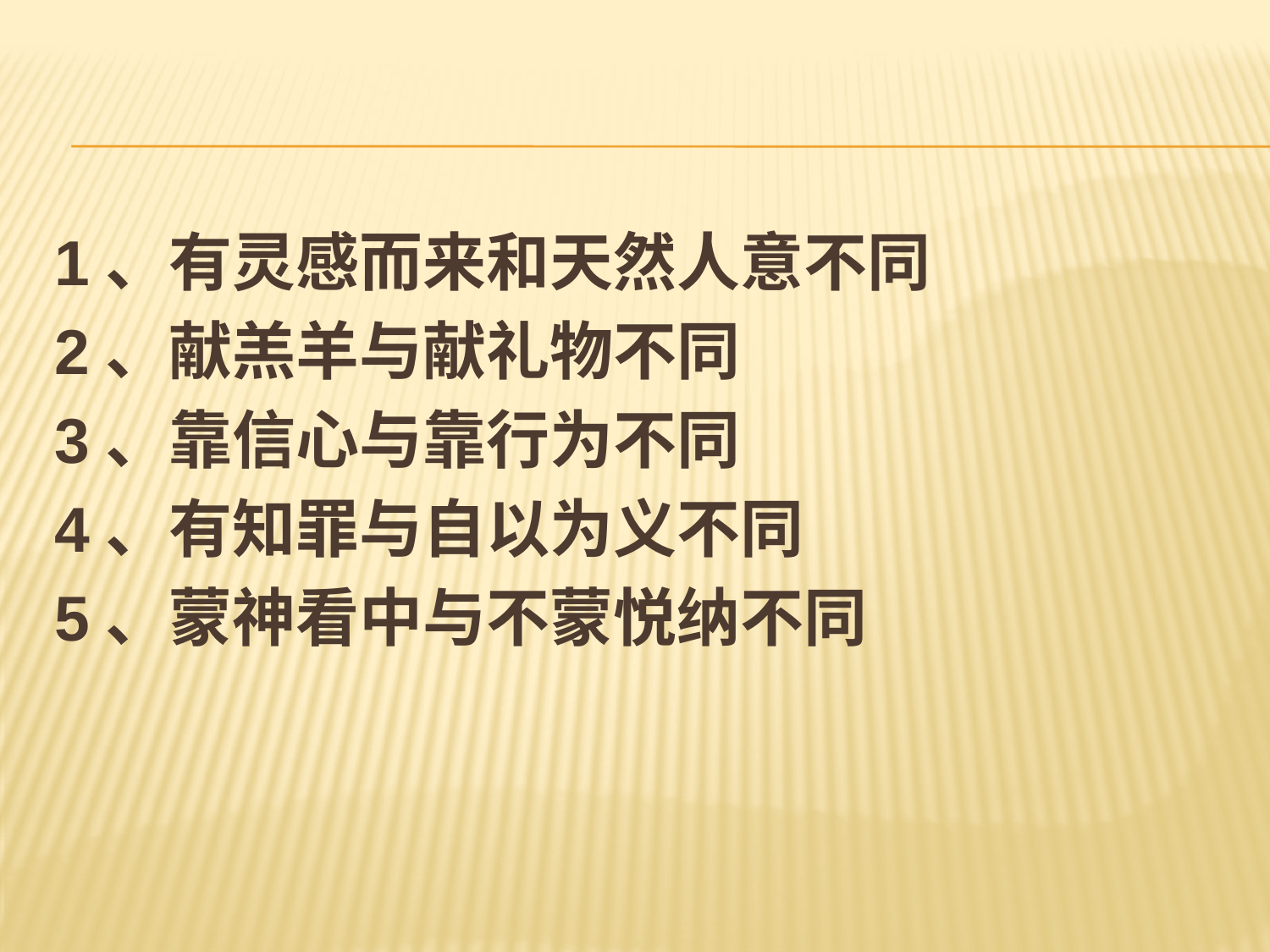

#
1、有灵感而来和天然人意不同
2、献羔羊与献礼物不同
3、靠信心与靠行为不同
4、有知罪与自以为义不同
5、蒙神看中与不蒙悦纳不同